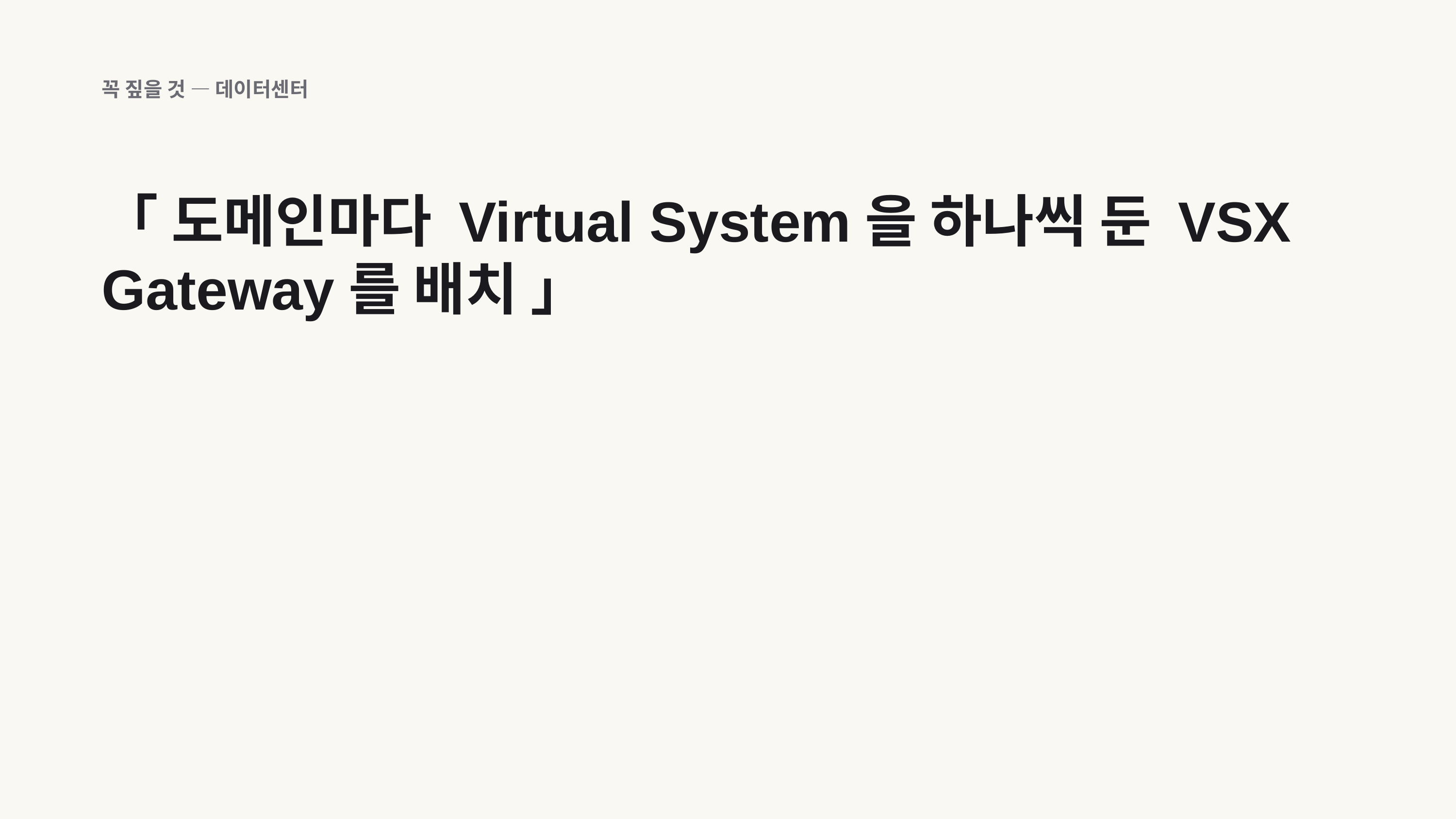

꼭 짚을 것 — 데이터센터
「 도메인마다 Virtual System을 하나씩 둔 VSX Gateway를 배치 」